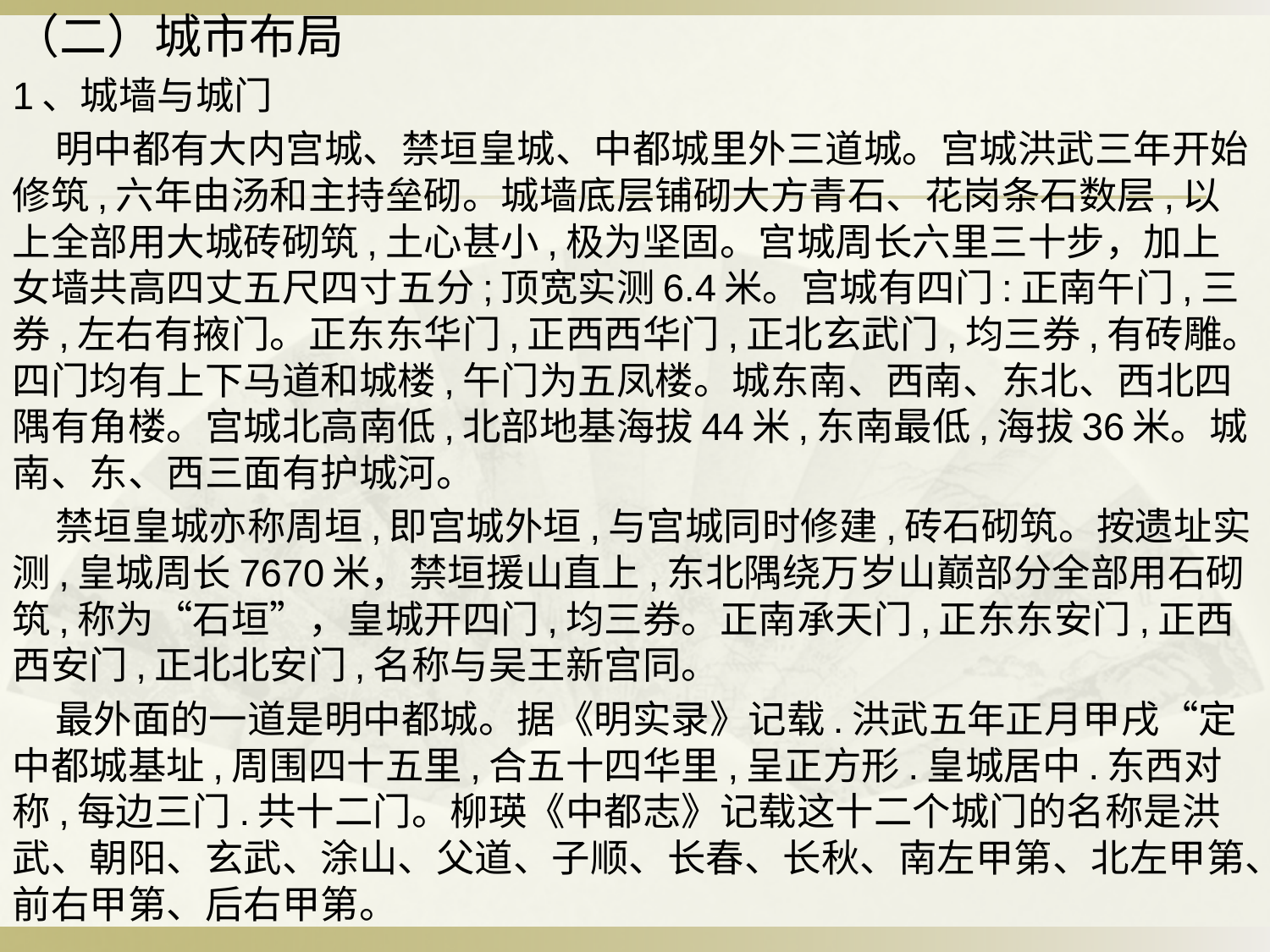

（二）城市布局
1、城墙与城门
    明中都有大内宫城、禁垣皇城、中都城里外三道城。宫城洪武三年开始修筑,六年由汤和主持垒砌。城墙底层铺砌大方青石、花岗条石数层,以上全部用大城砖砌筑,土心甚小,极为坚固。宫城周长六里三十步，加上女墙共高四丈五尺四寸五分;顶宽实测6.4米。宫城有四门:正南午门,三券,左右有掖门。正东东华门,正西西华门,正北玄武门,均三券,有砖雕。四门均有上下马道和城楼,午门为五凤楼。城东南、西南、东北、西北四隅有角楼。宫城北高南低,北部地基海拔44米,东南最低,海拔36米。城南、东、西三面有护城河。
    禁垣皇城亦称周垣,即宫城外垣,与宫城同时修建,砖石砌筑。按遗址实测,皇城周长7670米，禁垣援山直上,东北隅绕万岁山巅部分全部用石砌筑,称为“石垣”，皇城开四门,均三券。正南承天门,正东东安门,正西西安门,正北北安门,名称与吴王新宫同。
    最外面的一道是明中都城。据《明实录》记载.洪武五年正月甲戌“定中都城基址,周围四十五里,合五十四华里,呈正方形.皇城居中.东西对称,每边三门.共十二门。柳瑛《中都志》记载这十二个城门的名称是洪武、朝阳、玄武、涂山、父道、子顺、长春、长秋、南左甲第、北左甲第、前右甲第、后右甲第。